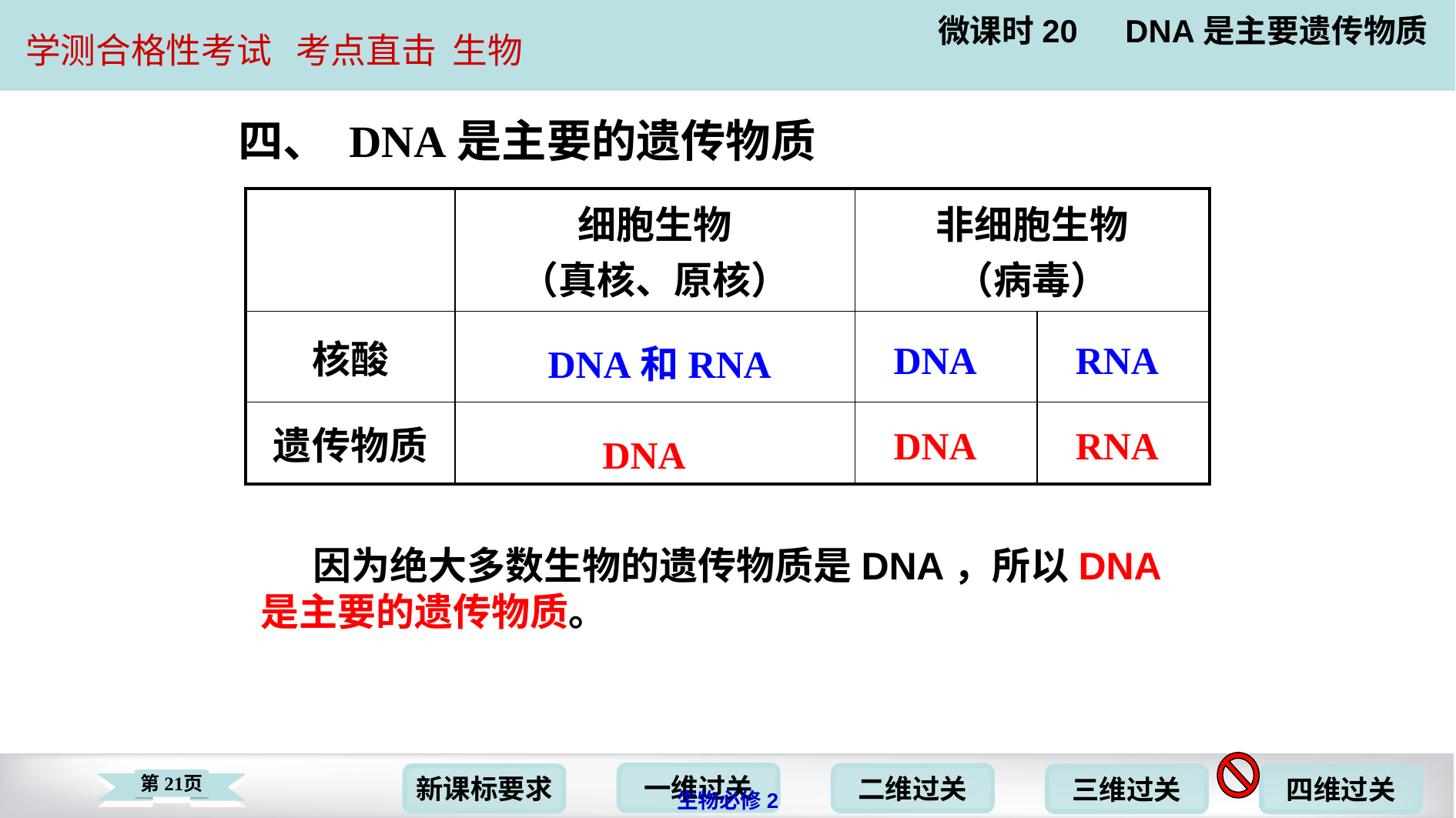

四、 DNA是主要的遗传物质

|  | 细胞生物 （真核、原核） | 非细胞生物 （病毒） |  |
| --- | --- | --- | --- |
| 核酸 |  |  |  |
| 遗传物质 |  |  |  |
DNA
RNA
DNA和RNA
DNA
RNA
DNA
     因为绝大多数生物的遗传物质是DNA，所以DNA是主要的遗传物质。

生物必修2